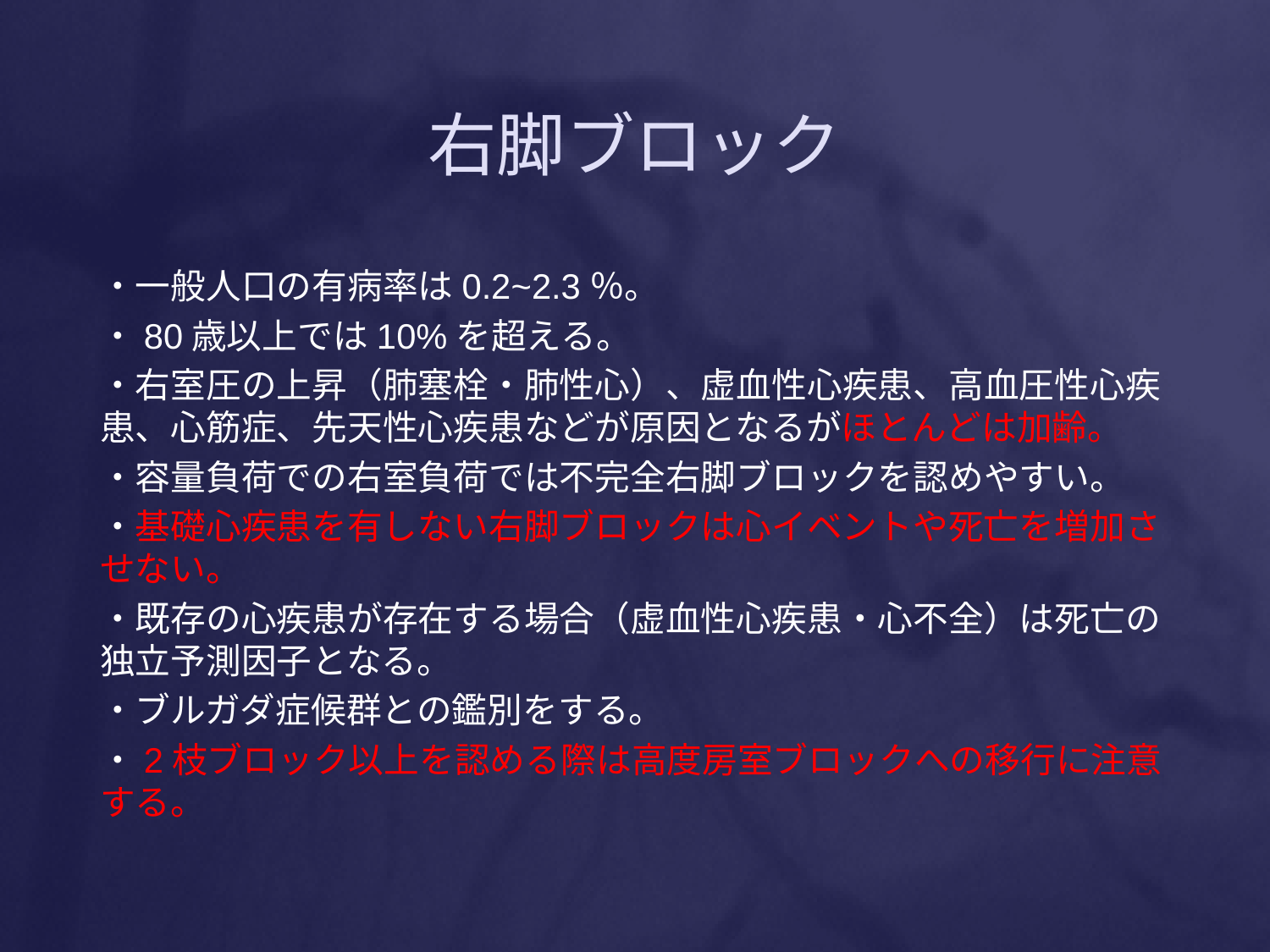

# 右脚ブロック
・一般人口の有病率は0.2~2.3％。
・80歳以上では10%を超える。
・右室圧の上昇（肺塞栓・肺性心）、虚血性心疾患、高血圧性心疾患、心筋症、先天性心疾患などが原因となるがほとんどは加齢。
・容量負荷での右室負荷では不完全右脚ブロックを認めやすい。
・基礎心疾患を有しない右脚ブロックは心イベントや死亡を増加させない。
・既存の心疾患が存在する場合（虚血性心疾患・心不全）は死亡の独立予測因子となる。
・ブルガダ症候群との鑑別をする。
・2枝ブロック以上を認める際は高度房室ブロックへの移行に注意する。